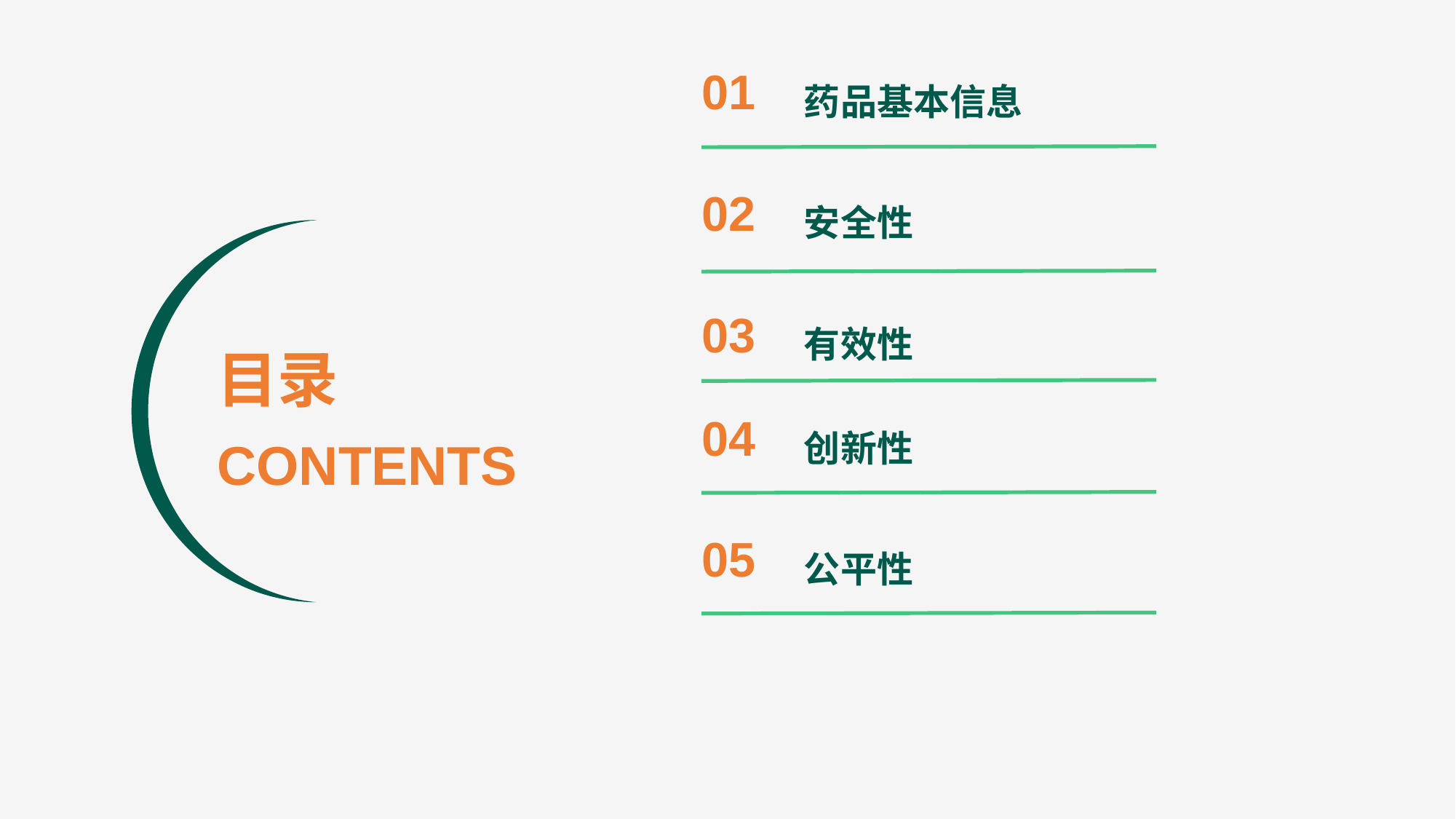

01
药品基本信息
02
安全性

03
有效性
目录
CONTENTS
04
创新性
05
公平性